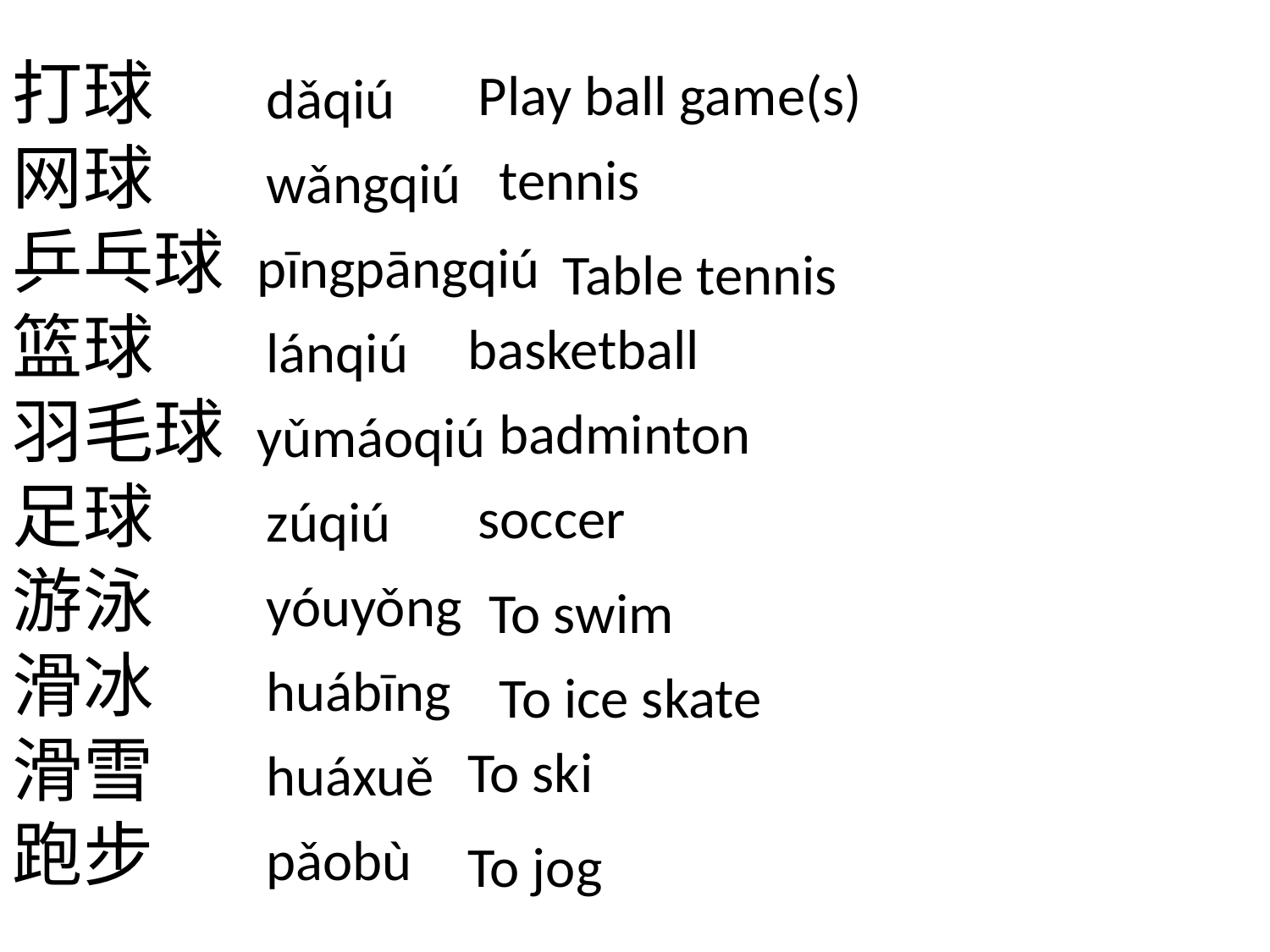

打球 	dǎqiú
网球 	wǎngqiú
乒乓球 pīngpāngqiú
篮球 	lánqiú
羽毛球 yǔmáoqiú
足球 	zúqiú
游泳 	yóuyǒng
滑冰 	huábīng
滑雪 	huáxuě
跑步 	pǎobù

Play ball game(s)
tennis
Table tennis
basketball
badminton
soccer
To swim
To ice skate
To ski
To jog